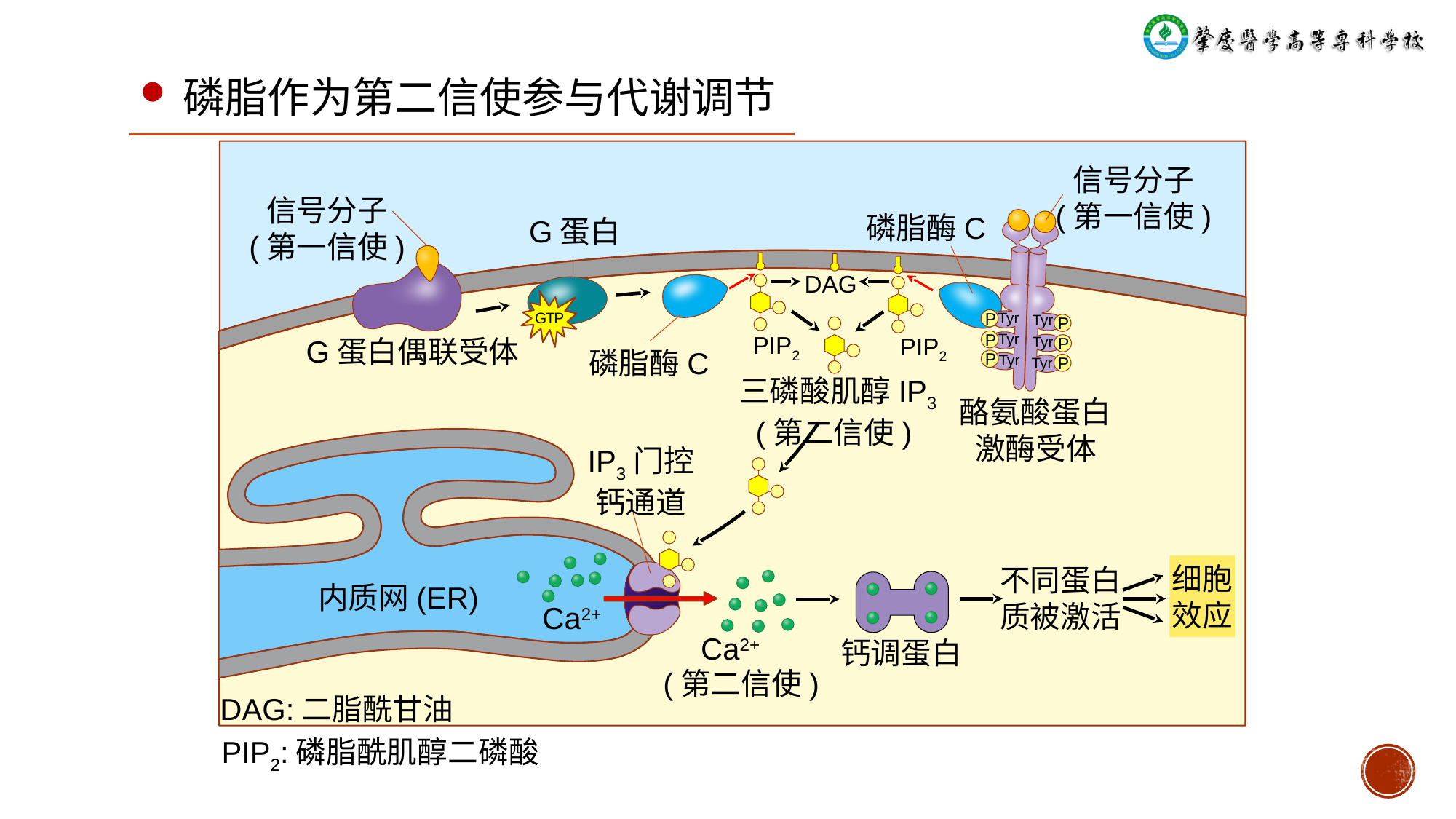

磷脂作为第二信使参与代谢调节

信号分子
(第一信使)
信号分子
(第一信使)
磷脂酶C

G蛋白

DAG

GTP
Tyr
P
Tyr
P

PIP2
PIP2
G蛋白偶联受体
Tyr
P
Tyr
P
磷脂酶C
P
Tyr
Tyr
P
三磷酸肌醇IP3
(第二信使)
酪氨酸蛋白激酶受体

IP3门控钙通道

不同蛋白质被激活
细胞效应

内质网(ER)

Ca2+

Ca2+
钙调蛋白
(第二信使)
DAG:二脂酰甘油
PIP2:磷脂酰肌醇二磷酸